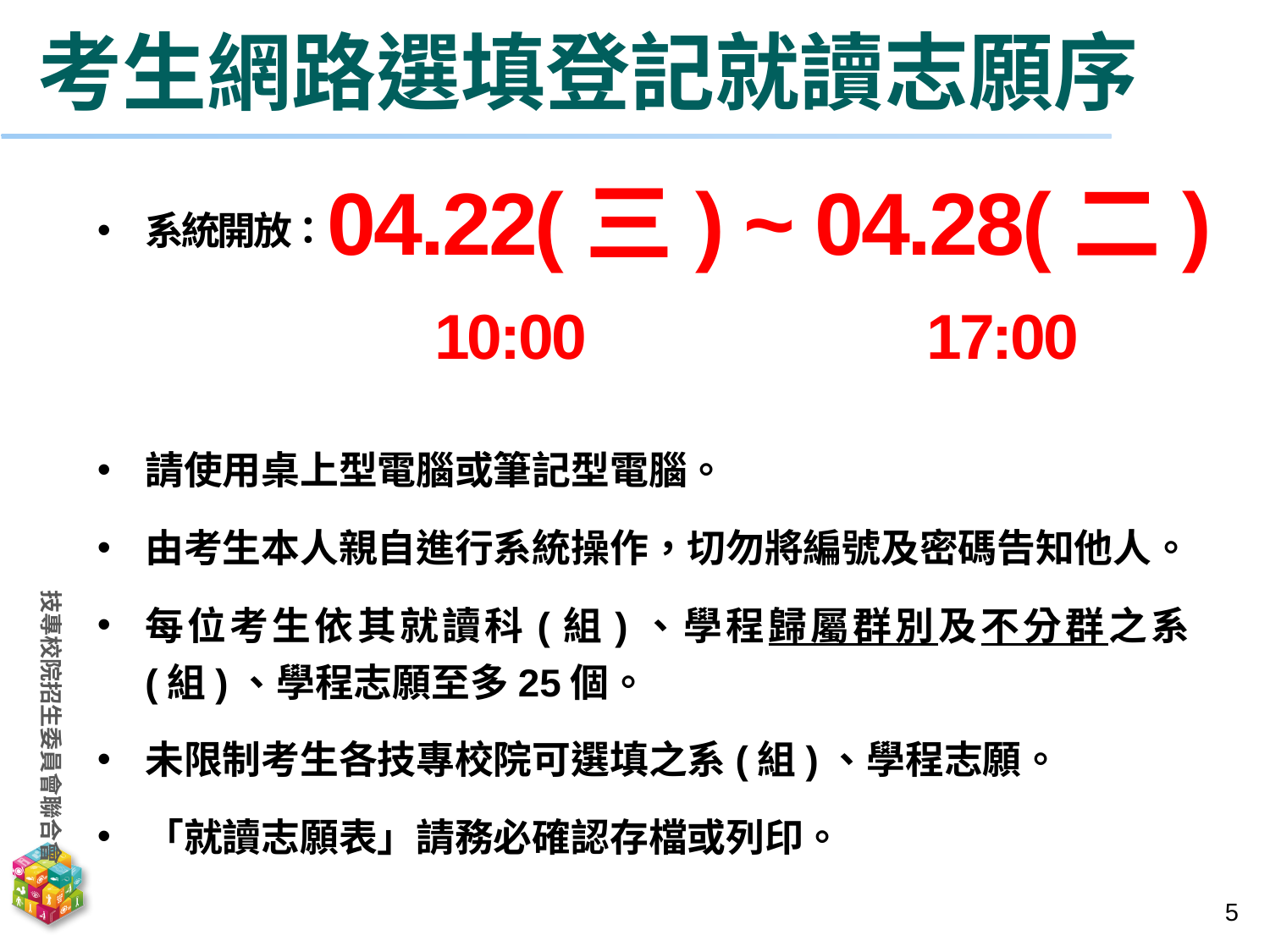

# 考生網路選填登記就讀志願序
系統開放：

請使用桌上型電腦或筆記型電腦。
由考生本人親自進行系統操作，切勿將編號及密碼告知他人。
每位考生依其就讀科(組)、學程歸屬群別及不分群之系(組)、學程志願至多25個。
未限制考生各技專校院可選填之系(組)、學程志願。
「就讀志願表」請務必確認存檔或列印。
04.22(三) ~ 04.28(二)
       10:00                       17:00
5